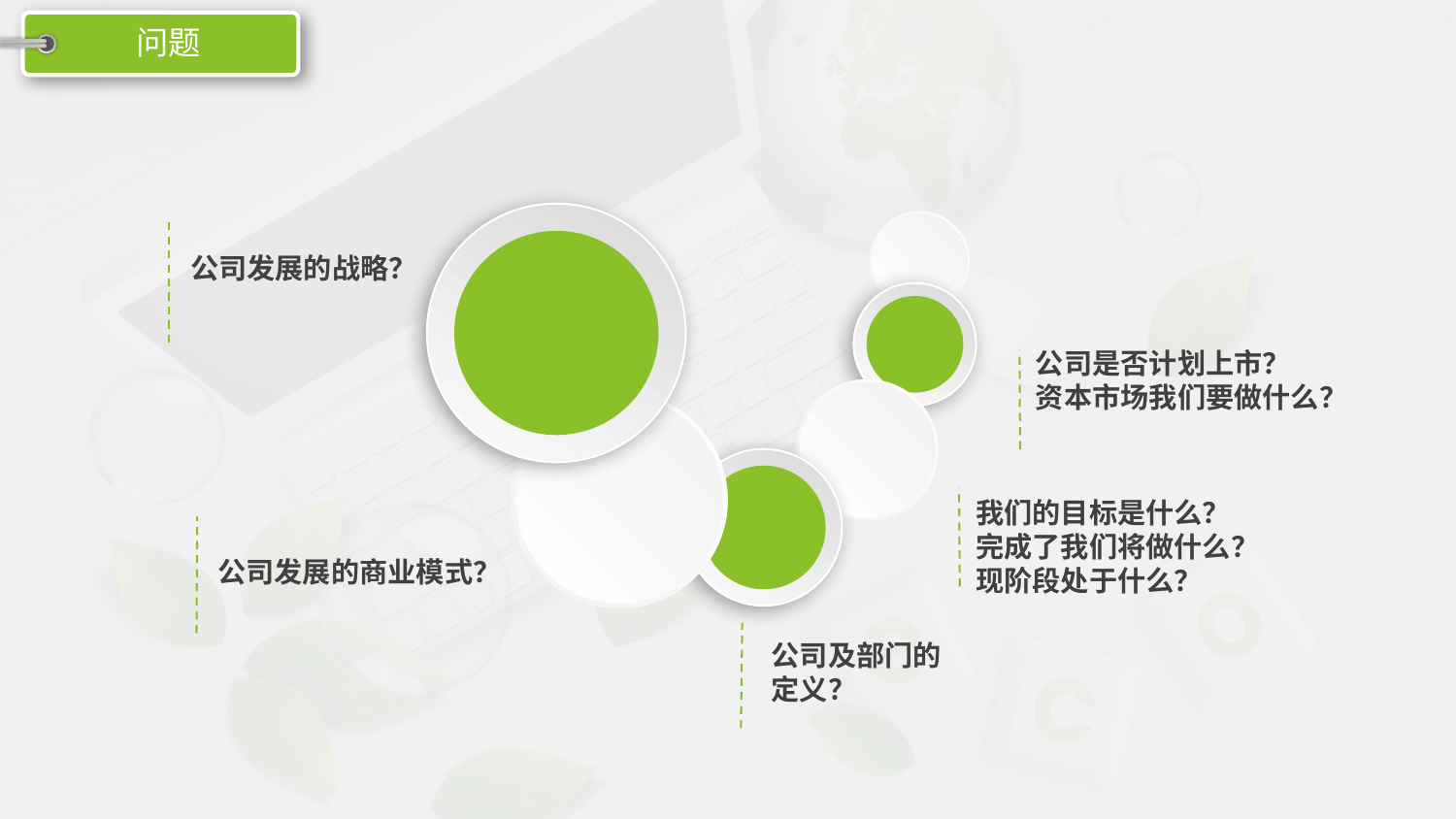

问题

公司发展的战略？

公司是否计划上市？
资本市场我们要做什么？

我们的目标是什么？
完成了我们将做什么？
现阶段处于什么？
公司发展的商业模式？
公司及部门的
定义？